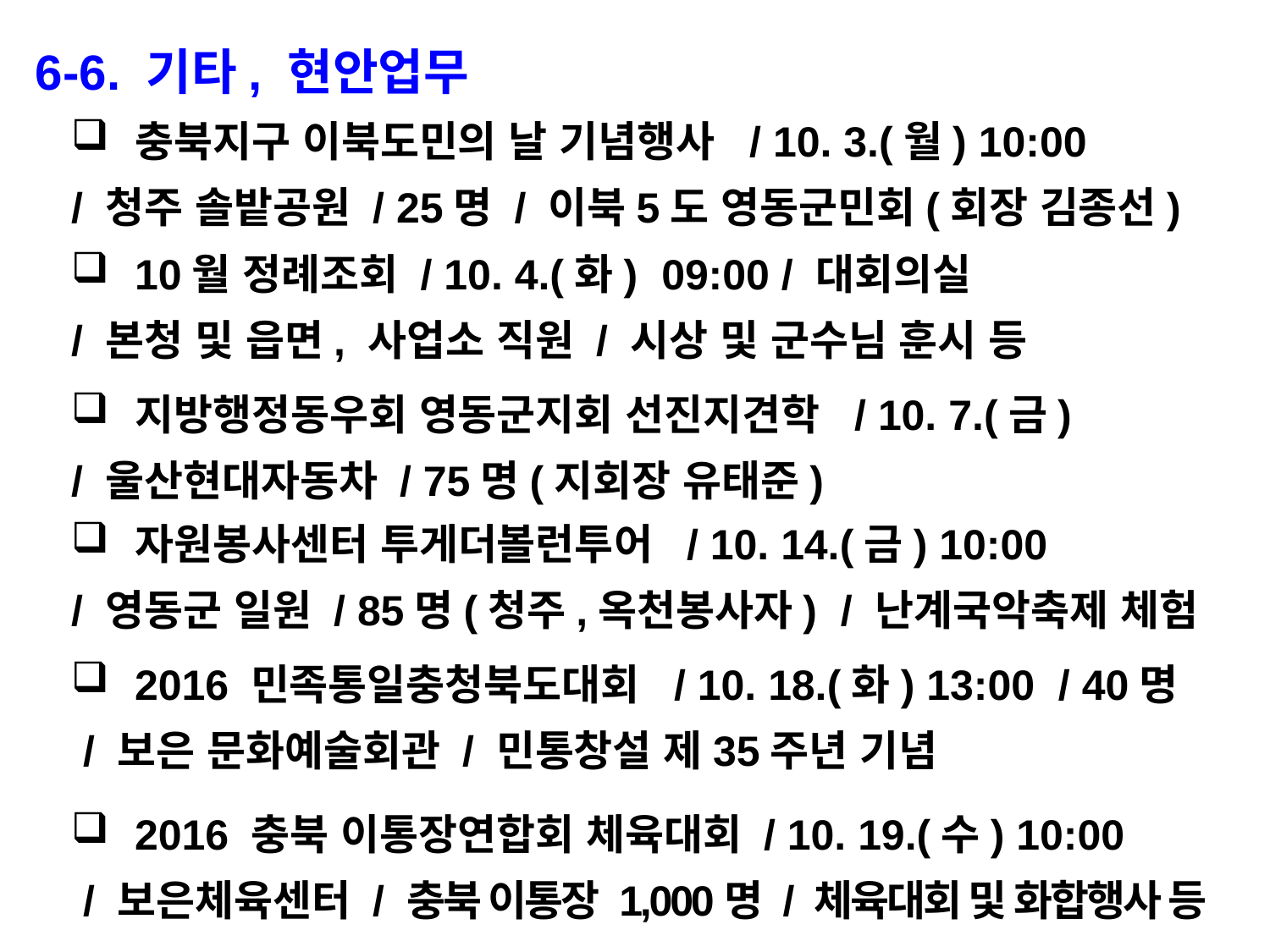

6-6. 기타, 현안업무
충북지구 이북도민의 날 기념행사  / 10. 3.(월) 10:00
/ 청주 솔밭공원 / 25명 / 이북5도 영동군민회(회장 김종선)

10월 정례조회 / 10. 4.(화)  09:00 / 대회의실
/ 본청 및 읍면, 사업소 직원 / 시상 및 군수님 훈시 등

지방행정동우회 영동군지회 선진지견학  / 10. 7.(금)
/ 울산현대자동차 / 75명(지회장 유태준)

자원봉사센터 투게더볼런투어  / 10. 14.(금) 10:00
/ 영동군 일원 / 85명(청주,옥천봉사자)  / 난계국악축제 체험
2016 민족통일충청북도대회  / 10. 18.(화) 13:00  / 40명
 / 보은 문화예술회관 / 민통창설 제35주년 기념
2016 충북 이통장연합회 체육대회 / 10. 19.(수) 10:00
 / 보은체육센터 / 충북 이통장 1,000명 / 체육대회 및 화합행사 등